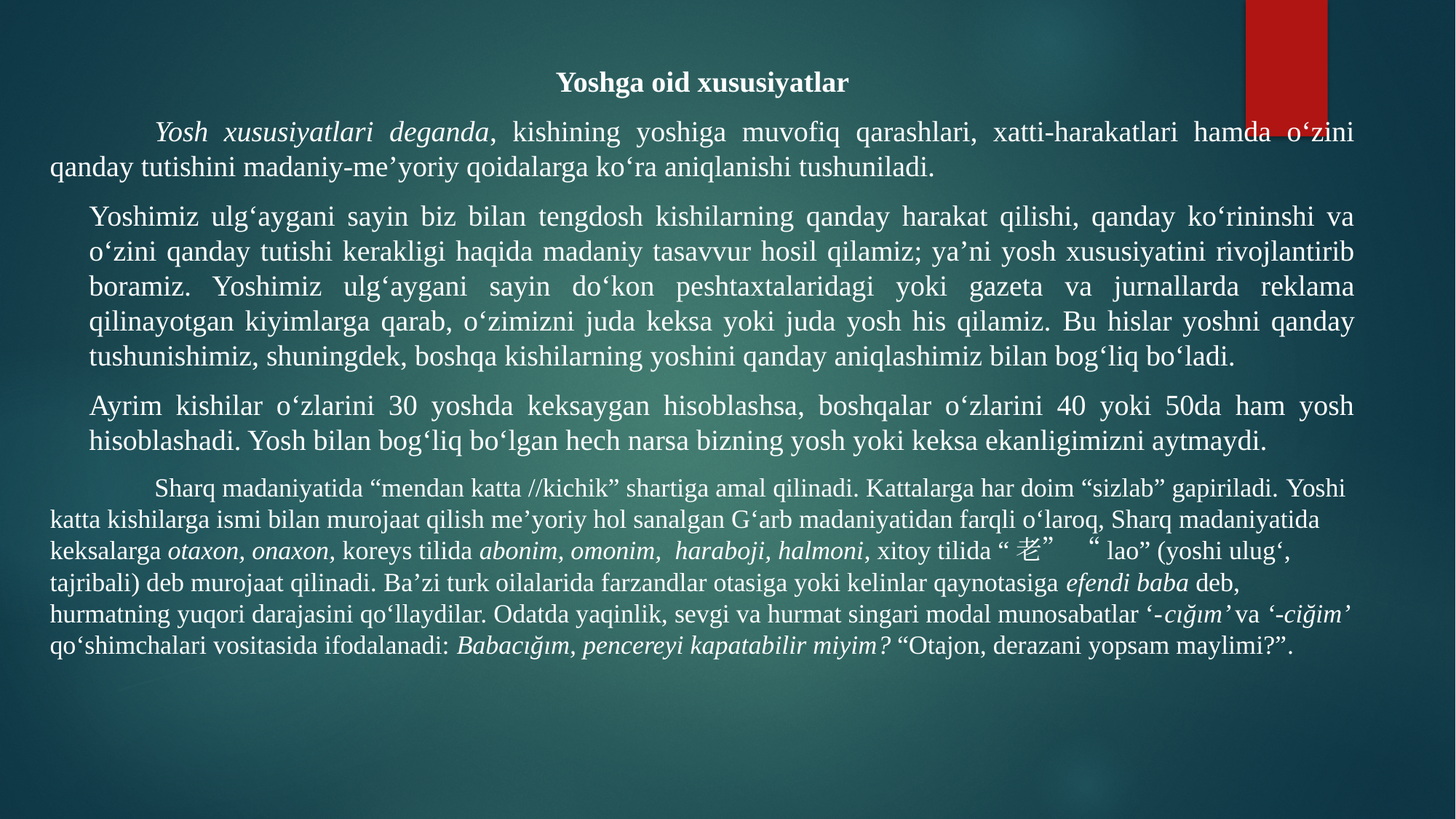

Yoshga oid xususiyatlar
			Yosh xususiyatlari deganda, kishining yoshiga muvofiq qarashlari, xatti-harakatlari hamda o‘zini qanday tutishini madaniy-me’yoriy qoidalarga ko‘ra aniqlanishi tushuniladi.
		Yoshimiz ulg‘aygani sayin biz bilan tengdosh kishilarning qanday harakat qilishi, qanday ko‘rininshi va o‘zini qanday tutishi kerakligi haqida madaniy tasavvur hosil qilamiz; ya’ni yosh xususiyatini rivojlantirib boramiz. Yoshimiz ulg‘aygani sayin do‘kon peshtaxtalaridagi yoki gazeta va jurnallarda reklama qilinayotgan kiyimlarga qarab, o‘zimizni juda keksa yoki juda yosh his qilamiz. Bu hislar yoshni qanday tushunishimiz, shuningdek, boshqa kishilarning yoshini qanday aniqlashimiz bilan bog‘liq bo‘ladi.
		Ayrim kishilar o‘zlarini 30 yoshda keksaygan hisoblashsa, boshqalar o‘zlarini 40 yoki 50da ham yosh hisoblashadi. Yosh bilan bog‘liq bo‘lgan hech narsa bizning yosh yoki keksa ekanligimizni aytmaydi.
			Sharq madaniyatida “mendan katta //kichik” shartiga amal qilinadi. Kattalarga har doim “sizlab” gapiriladi. Yoshi katta kishilarga ismi bilan murojaat qilish me’yoriy hol sanalgan G‘arb madaniyatidan farqli o‘laroq, Sharq madaniyatida keksalarga otaxon, onaxon, koreys tilida abonim, omonim,  haraboji, halmoni, xitoy tilida “老” “lao” (yoshi ulug‘, tajribali) deb murojaat qilinadi. Ba’zi turk oilalarida farzandlar otasiga yoki kelinlar qaynotasiga efendi baba deb, hurmatning yuqori darajasini qo‘llaydilar. Odatda yaqinlik, sevgi va hurmat singari modal munosabatlar ‘-cığım’ va ‘-ciğim’ qo‘shimchalari vositasida ifodalanadi: Babacığım, pencereyi kapatabilir miyim? “Otajon, derazani yopsam maylimi?”.